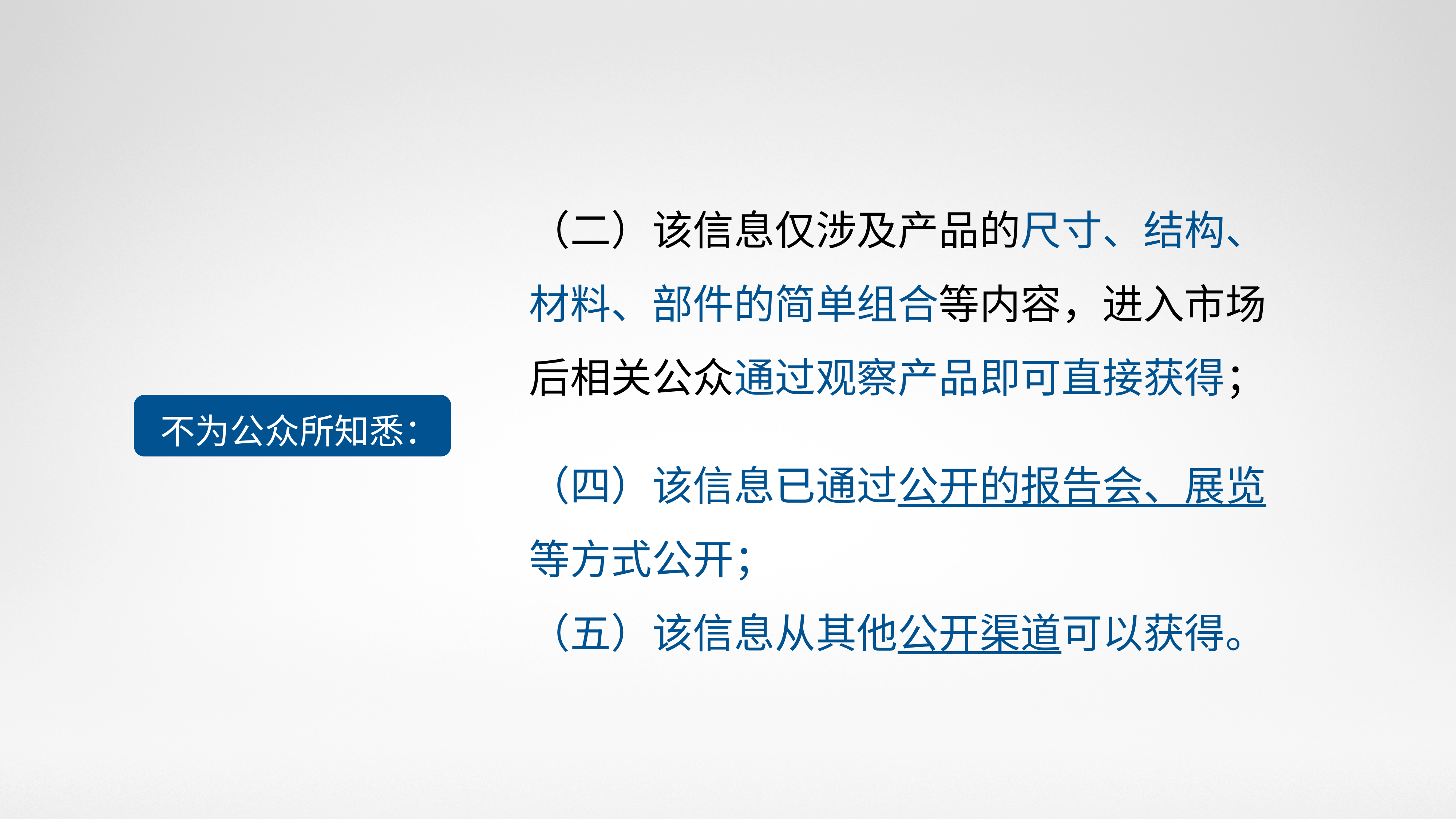

（二）该信息仅涉及产品的尺寸、结构、材料、部件的简单组合等内容，进入市场后相关公众通过观察产品即可直接获得；

不为公众所知悉：
（四）该信息已通过公开的报告会、展览等方式公开；
（五）该信息从其他公开渠道可以获得。